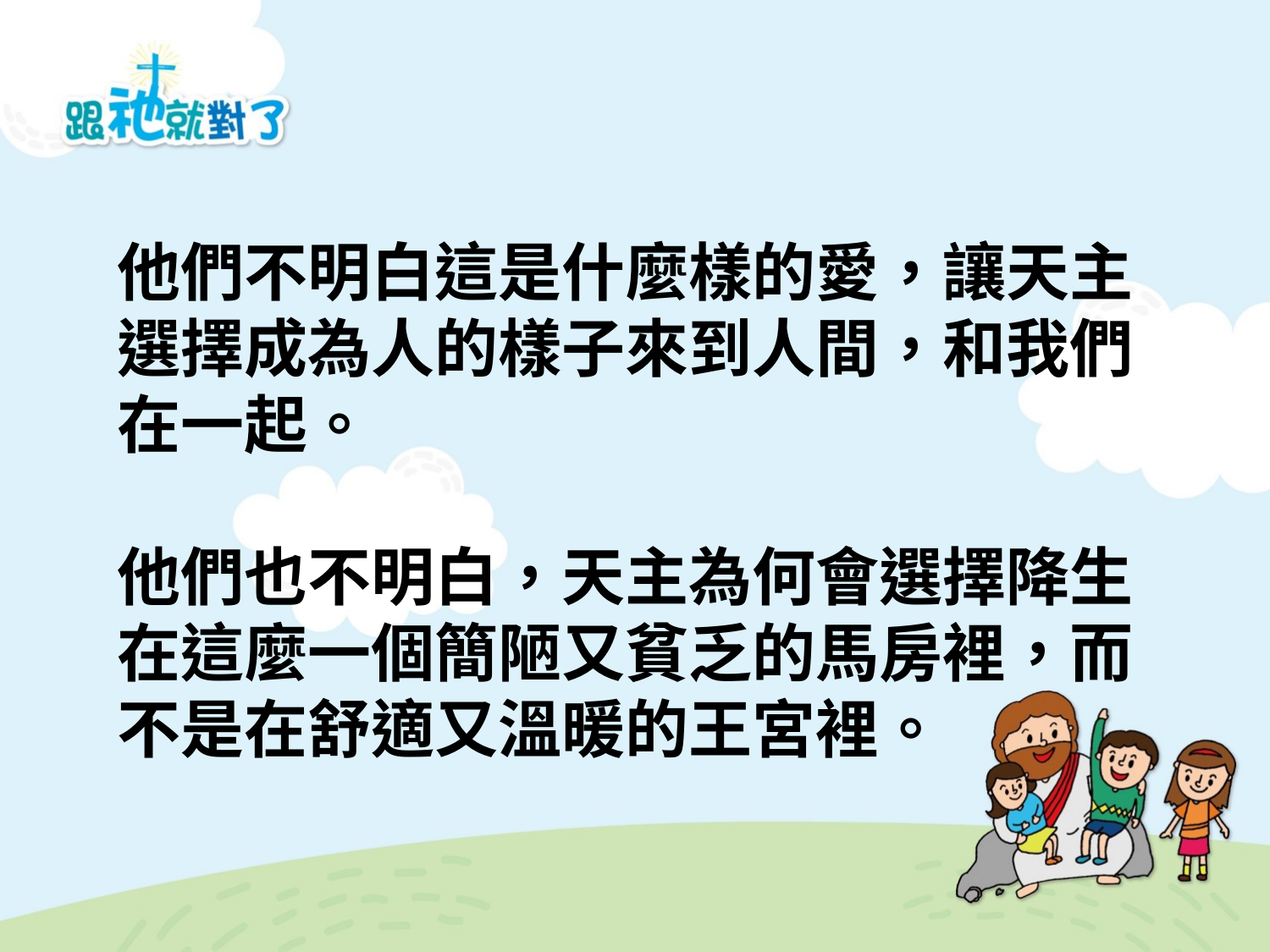

他們不明白這是什麼樣的愛，讓天主選擇成為人的樣子來到人間，和我們在一起。

他們也不明白，天主為何會選擇降生在這麼一個簡陋又貧乏的馬房裡，而不是在舒適又溫暖的王宮裡。